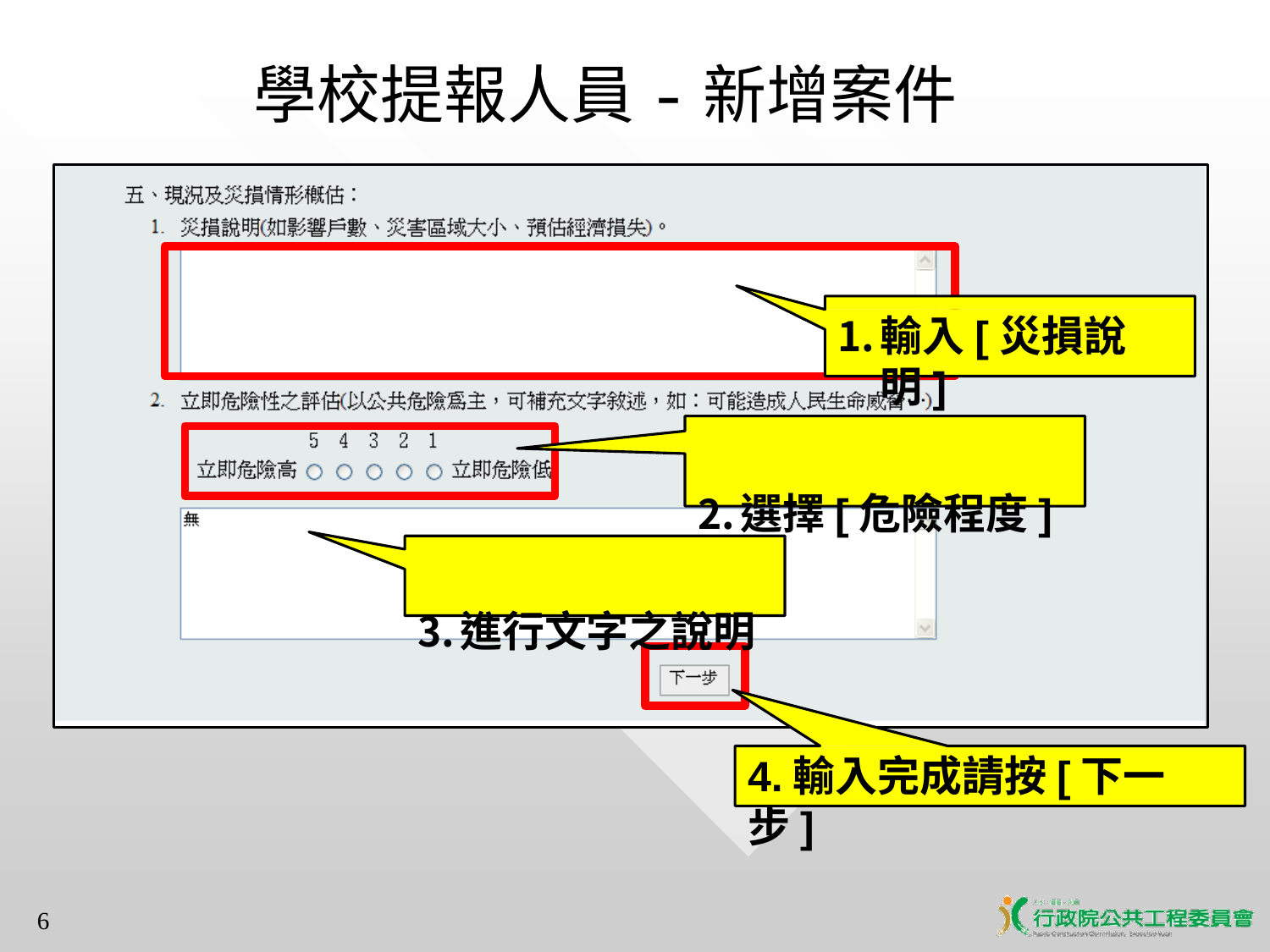

# 學校提報人員-新增案件

輸入[災損說明]

選擇[危險程度]

進行文字之說明

4.輸入完成請按[下一步]
6